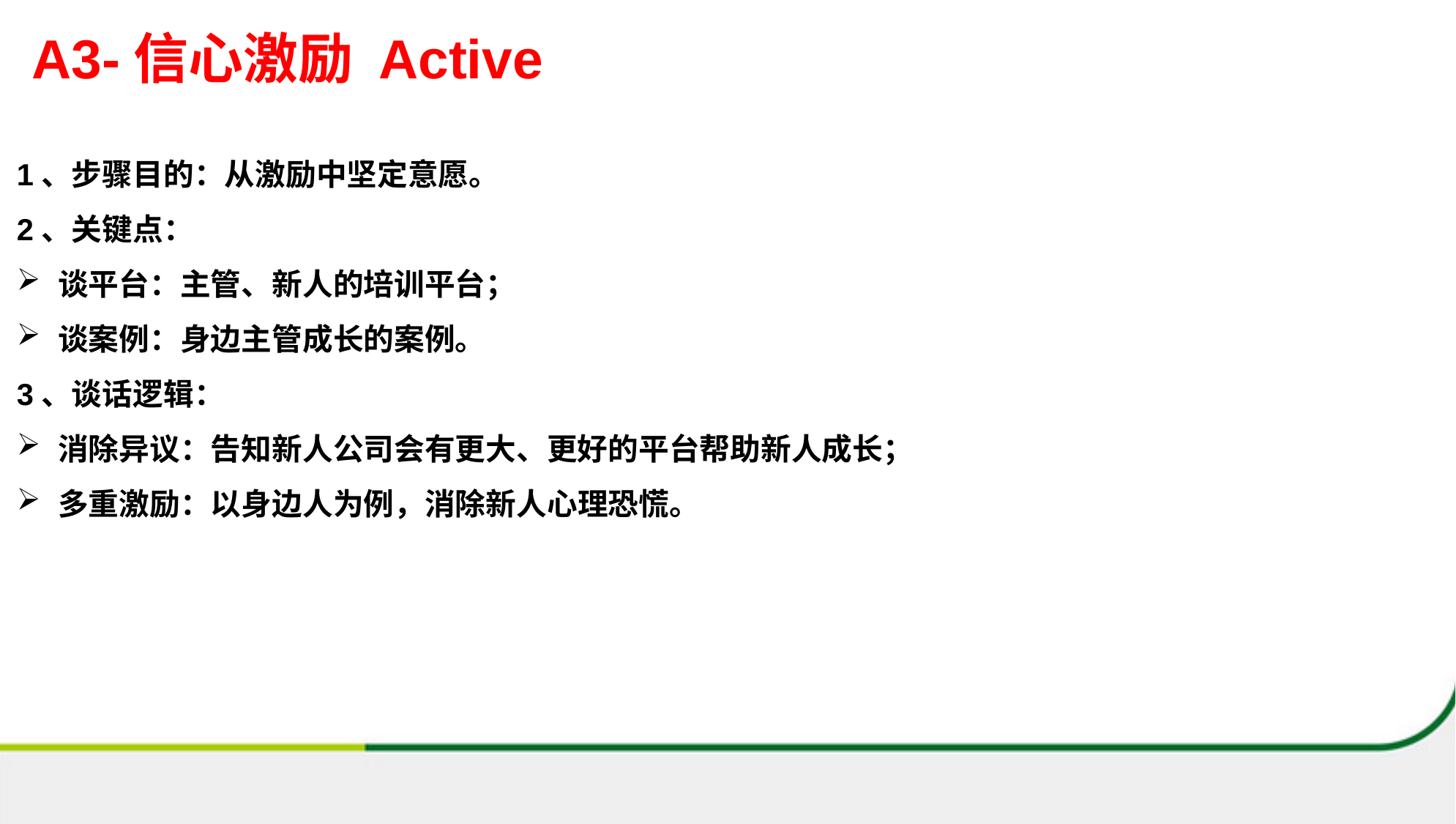

A3-信心激励 Active
1、步骤目的：从激励中坚定意愿。
2、关键点：
谈平台：主管、新人的培训平台；
谈案例：身边主管成长的案例。
3、谈话逻辑：
消除异议：告知新人公司会有更大、更好的平台帮助新人成长；
多重激励：以身边人为例，消除新人心理恐慌。